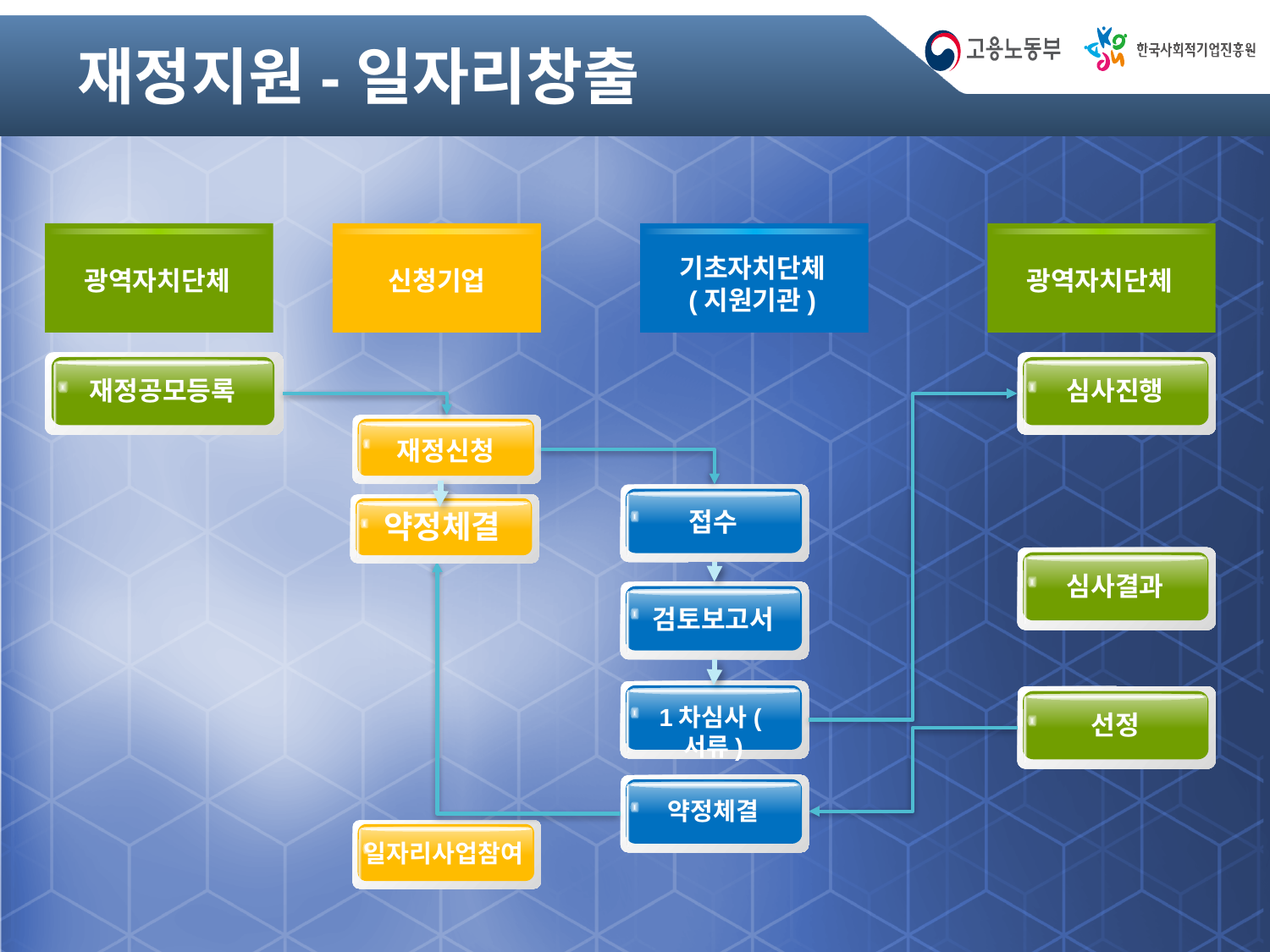

# 재정지원-일자리창출

광역자치단체

신청기업

기초자치단체
(지원기관)

광역자치단체

재정공모등록

심사진행

재정신청

접수

약정체결

심사결과

검토보고서

1차심사(서류)

선정

약정체결

일자리사업참여